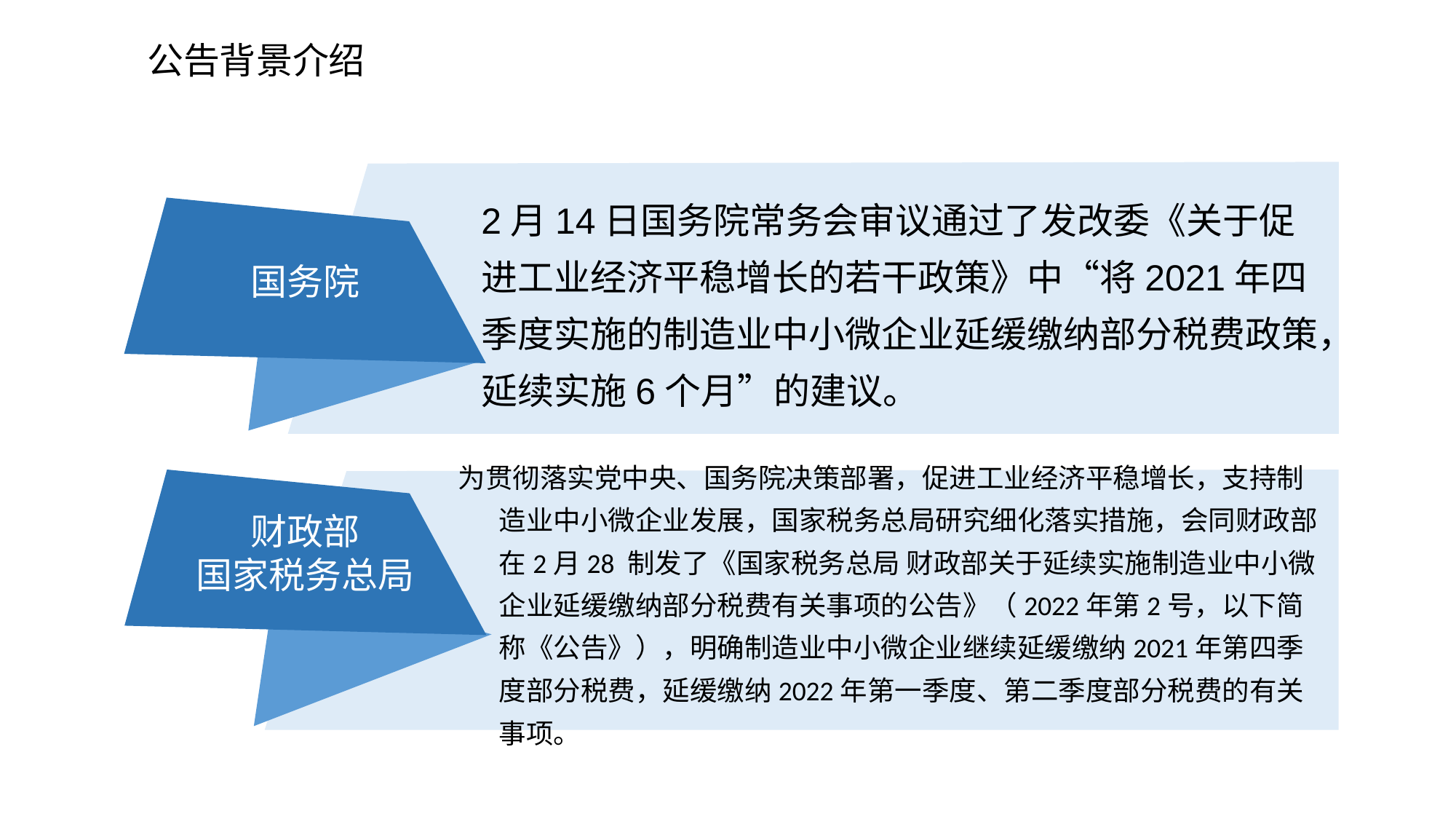

公告背景介绍
2月14日国务院常务会审议通过了发改委《关于促进工业经济平稳增长的若干政策》中“将2021年四季度实施的制造业中小微企业延缓缴纳部分税费政策，延续实施6个月”的建议。
国务院

财政部
国家税务总局
为贯彻落实党中央、国务院决策部署，促进工业经济平稳增长，支持制造业中小微企业发展，国家税务总局研究细化落实措施，会同财政部在2月28 制发了《国家税务总局 财政部关于延续实施制造业中小微企业延缓缴纳部分税费有关事项的公告》（2022年第2号，以下简称《公告》），明确制造业中小微企业继续延缓缴纳2021年第四季度部分税费，延缓缴纳2022年第一季度、第二季度部分税费的有关事项。